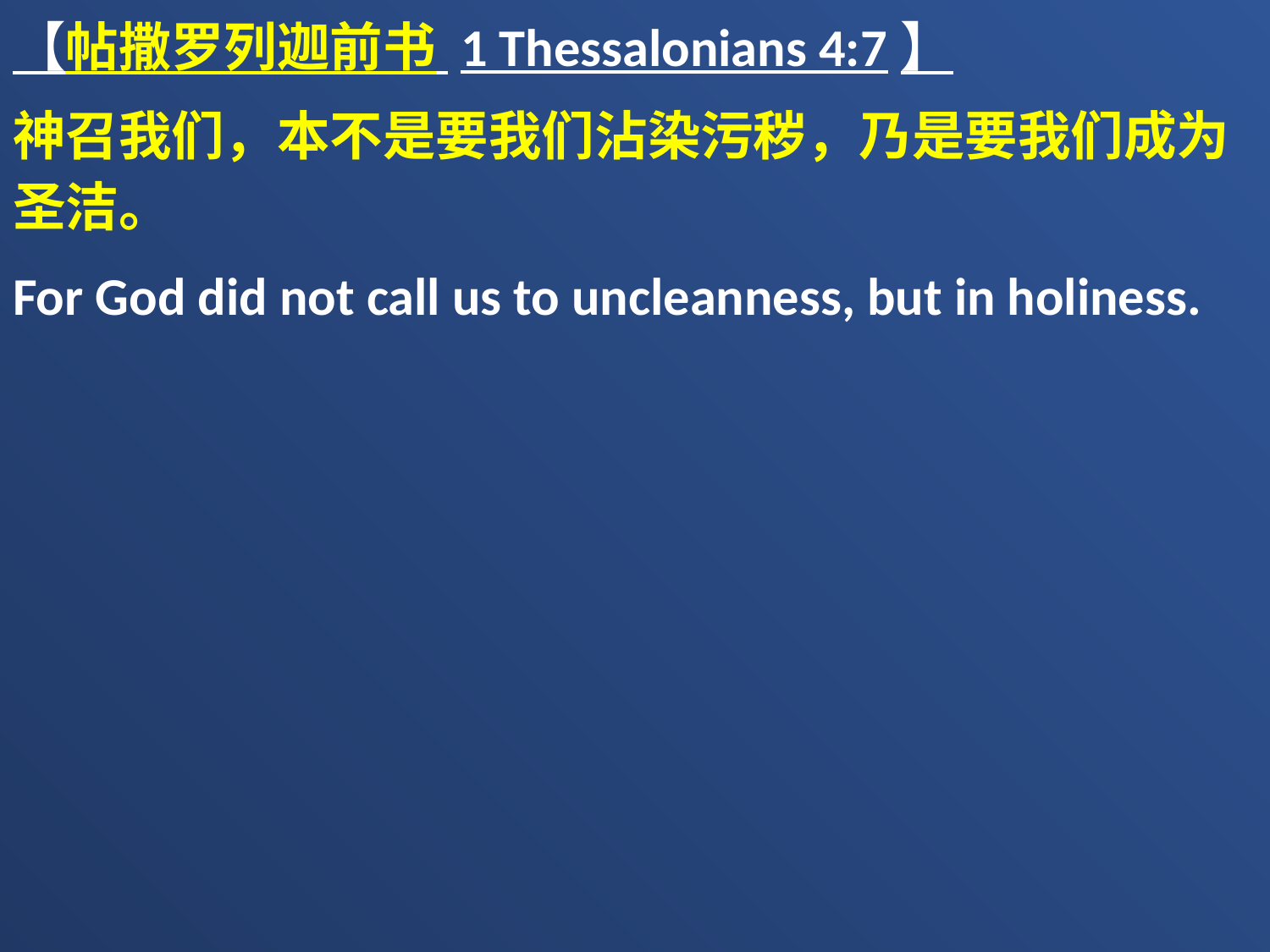

【帖撒罗列迦前书 1 Thessalonians 4:7】
神召我们，本不是要我们沾染污秽，乃是要我们成为圣洁。
For God did not call us to uncleanness, but in holiness.